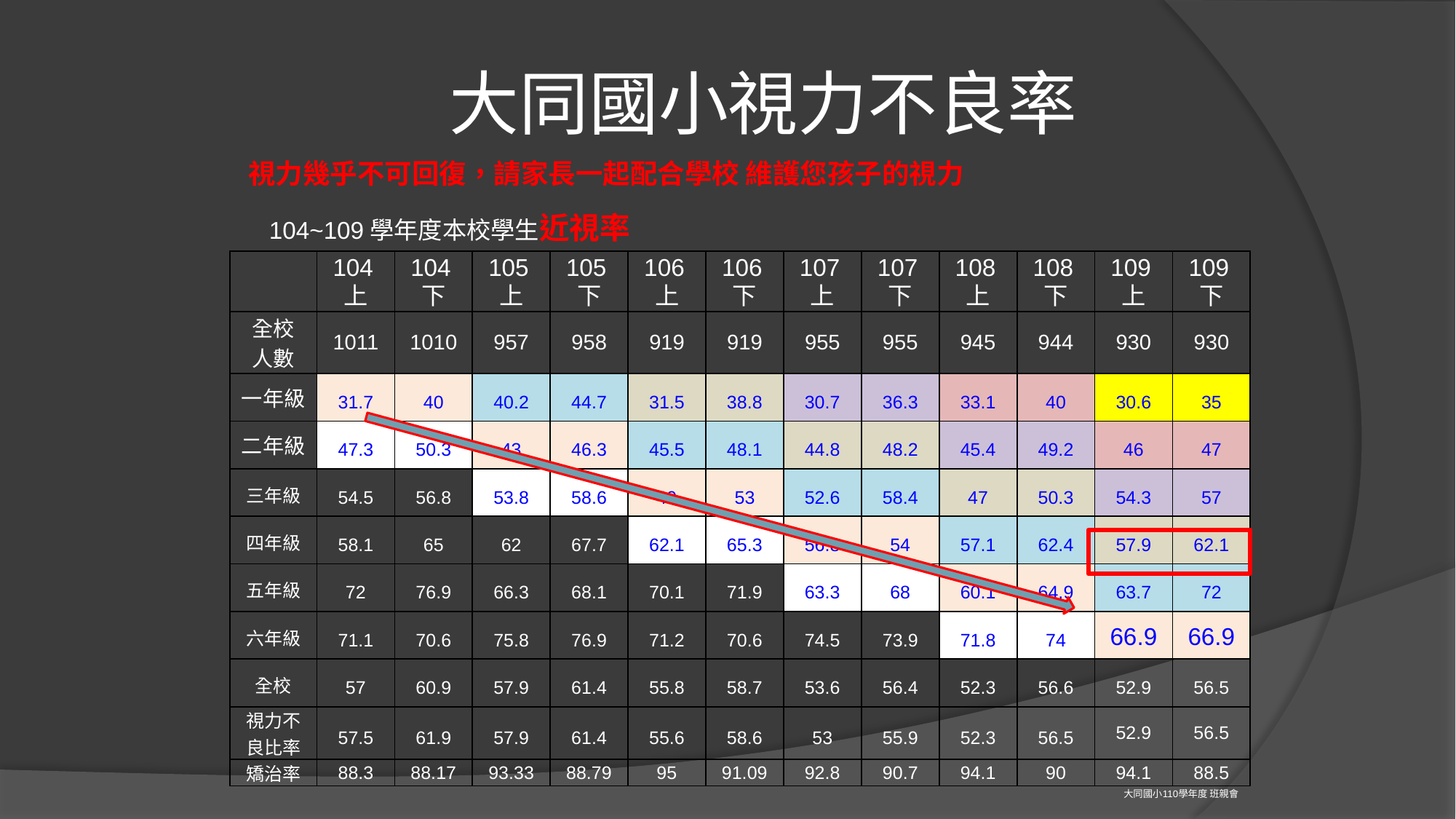

# 大同國小視力不良率
視力幾乎不可回復，請家長一起配合學校 維護您孩子的視力
104~109學年度本校學生近視率
|  | 104上 | 104下 | 105上 | 105下 | 106上 | 106下 | 107上 | 107下 | 108上 | 108下 | 109上 | 109下 |
| --- | --- | --- | --- | --- | --- | --- | --- | --- | --- | --- | --- | --- |
| 全校 人數 | 1011 | 1010 | 957 | 958 | 919 | 919 | 955 | 955 | 945 | 944 | 930 | 930 |
| 一年級 | 31.7 | 40 | 40.2 | 44.7 | 31.5 | 38.8 | 30.7 | 36.3 | 33.1 | 40 | 30.6 | 35 |
| 二年級 | 47.3 | 50.3 | 43 | 46.3 | 45.5 | 48.1 | 44.8 | 48.2 | 45.4 | 49.2 | 46 | 47 |
| 三年級 | 54.5 | 56.8 | 53.8 | 58.6 | 49 | 53 | 52.6 | 58.4 | 47 | 50.3 | 54.3 | 57 |
| 四年級 | 58.1 | 65 | 62 | 67.7 | 62.1 | 65.3 | 56.8 | 54 | 57.1 | 62.4 | 57.9 | 62.1 |
| 五年級 | 72 | 76.9 | 66.3 | 68.1 | 70.1 | 71.9 | 63.3 | 68 | 60.1 | 64.9 | 63.7 | 72 |
| 六年級 | 71.1 | 70.6 | 75.8 | 76.9 | 71.2 | 70.6 | 74.5 | 73.9 | 71.8 | 74 | 66.9 | 66.9 |
| 全校 | 57 | 60.9 | 57.9 | 61.4 | 55.8 | 58.7 | 53.6 | 56.4 | 52.3 | 56.6 | 52.9 | 56.5 |
| 視力不良比率 | 57.5 | 61.9 | 57.9 | 61.4 | 55.6 | 58.6 | 53 | 55.9 | 52.3 | 56.5 | 52.9 | 56.5 |
| 矯治率 | 88.3 | 88.17 | 93.33 | 88.79 | 95 | 91.09 | 92.8 | 90.7 | 94.1 | 90 | 94.1 | 88.5 |

大同國小110學年度 班親會